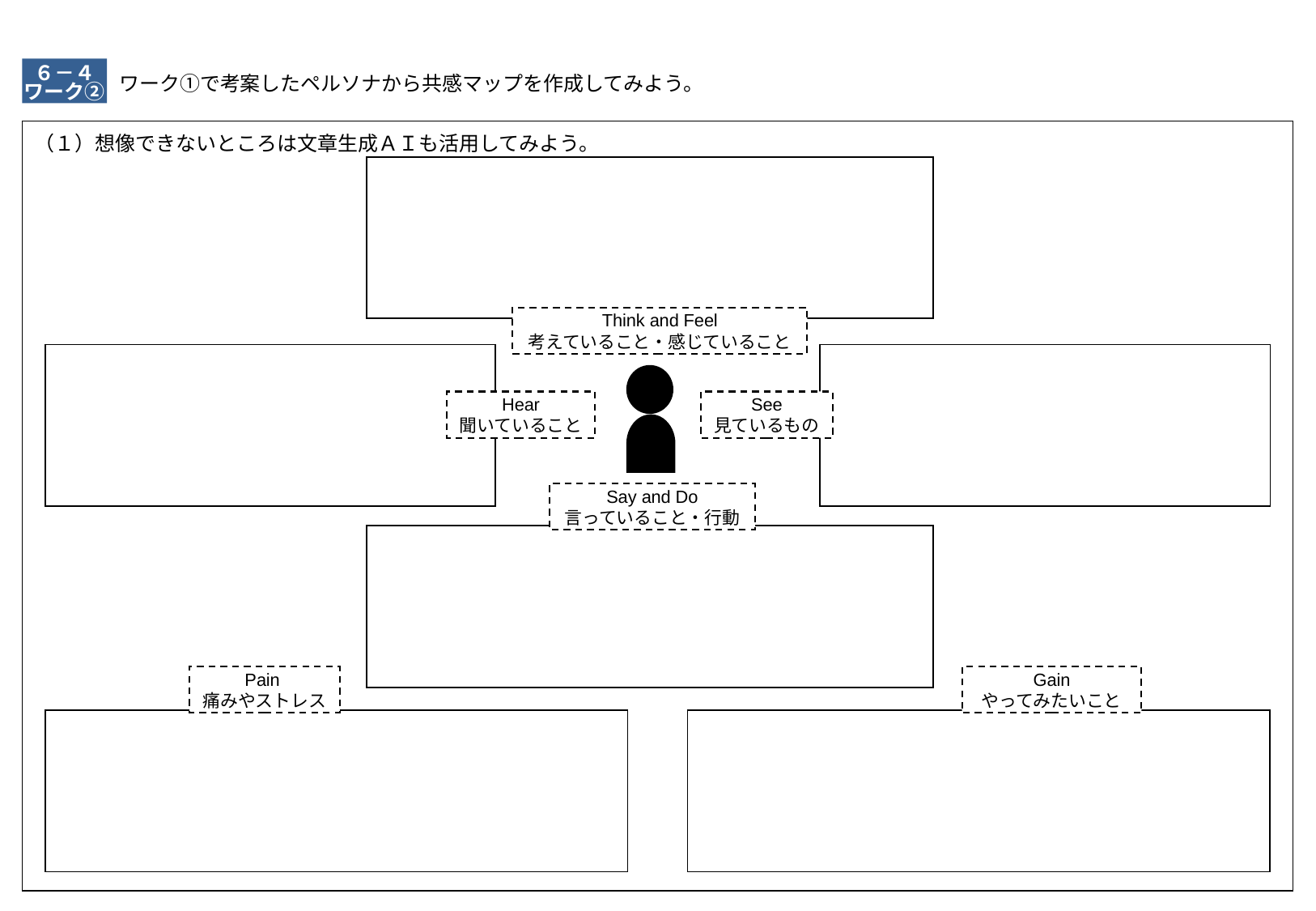

６－４
ワーク②
# ワーク①で考案したペルソナから共感マップを作成してみよう。
| （１）想像できないところは文章生成ＡＩも活用してみよう。 |
| --- |
|  |
| --- |
Think and Feel
考えていること・感じていること
|  |
| --- |
|  |
| --- |

Hear
聞いていること
See
見ているもの

Say and Do
言っていること・行動
|  |
| --- |
Pain
痛みやストレス
Gain
やってみたいこと
|  |
| --- |
|  |
| --- |